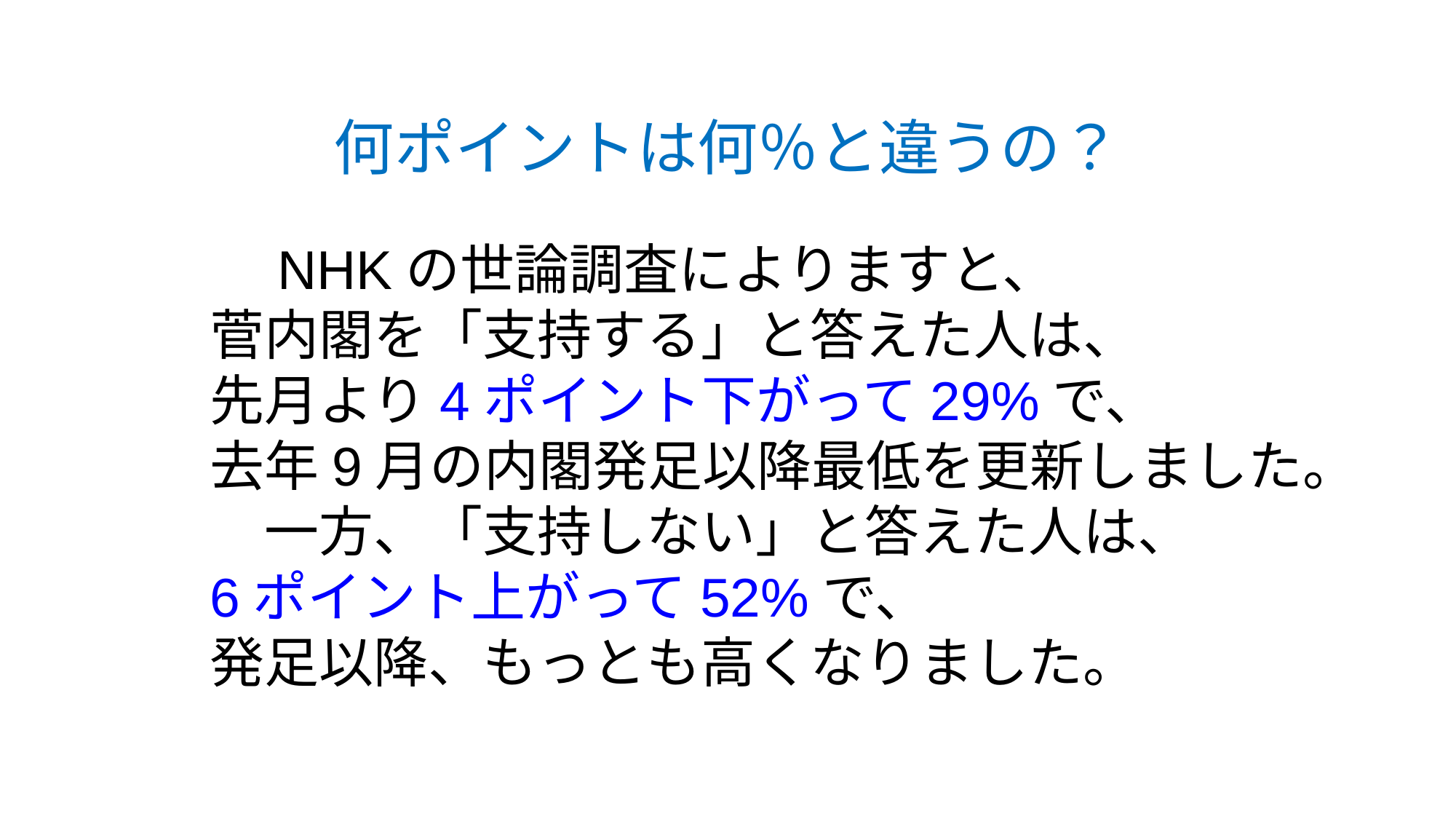

# 何ポイントは何％と違うの？
　NHKの世論調査によりますと、
菅内閣を「支持する」と答えた人は、
先月より4ポイント下がって29%で、
去年9月の内閣発足以降最低を更新しました。
　一方、「支持しない」と答えた人は、
6ポイント上がって52%で、
発足以降、もっとも高くなりました。